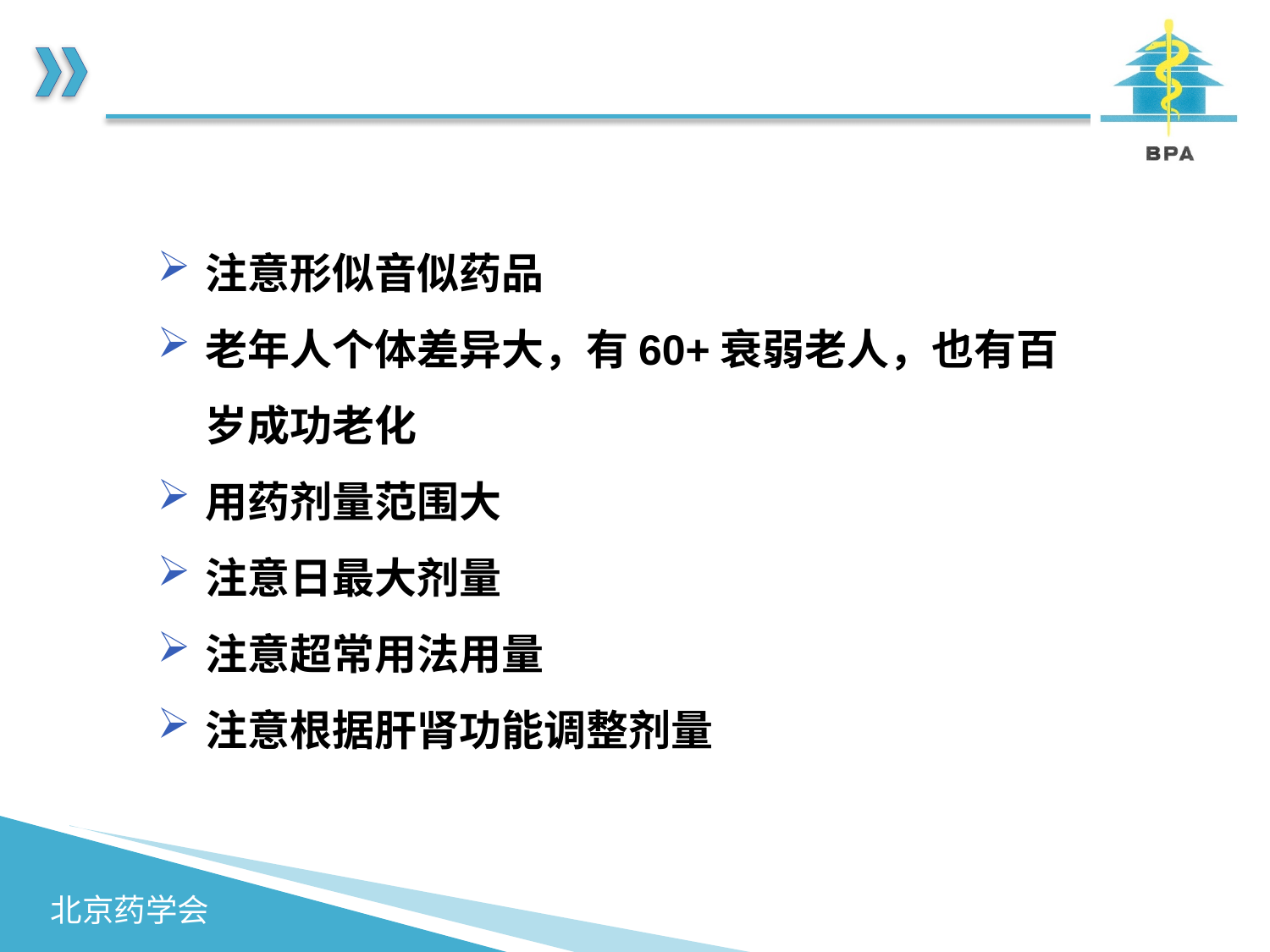

注意形似音似药品
老年人个体差异大，有60+衰弱老人，也有百岁成功老化
用药剂量范围大
注意日最大剂量
注意超常用法用量
注意根据肝肾功能调整剂量